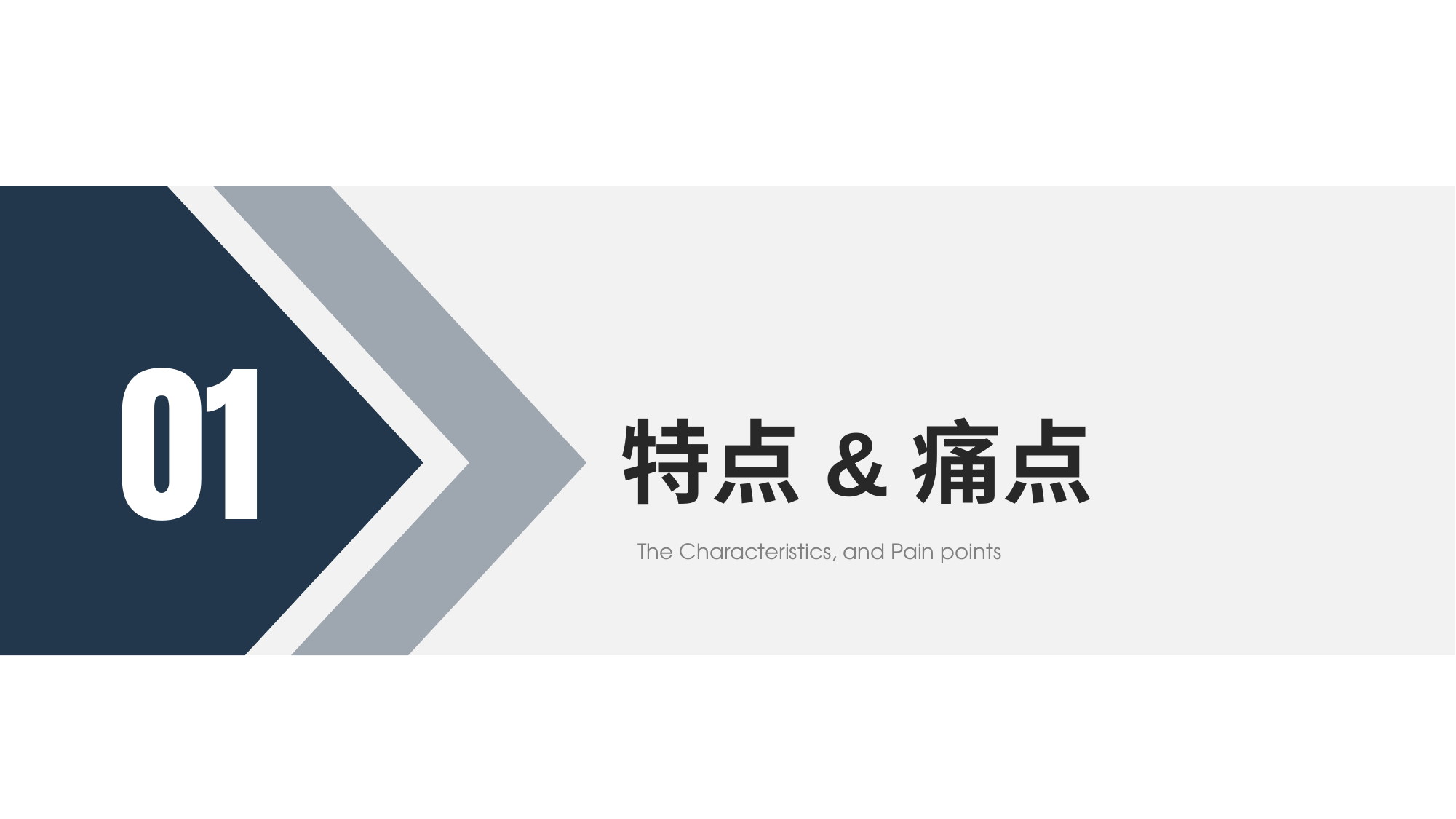

01
特点&痛点
The Characteristics, and Pain points